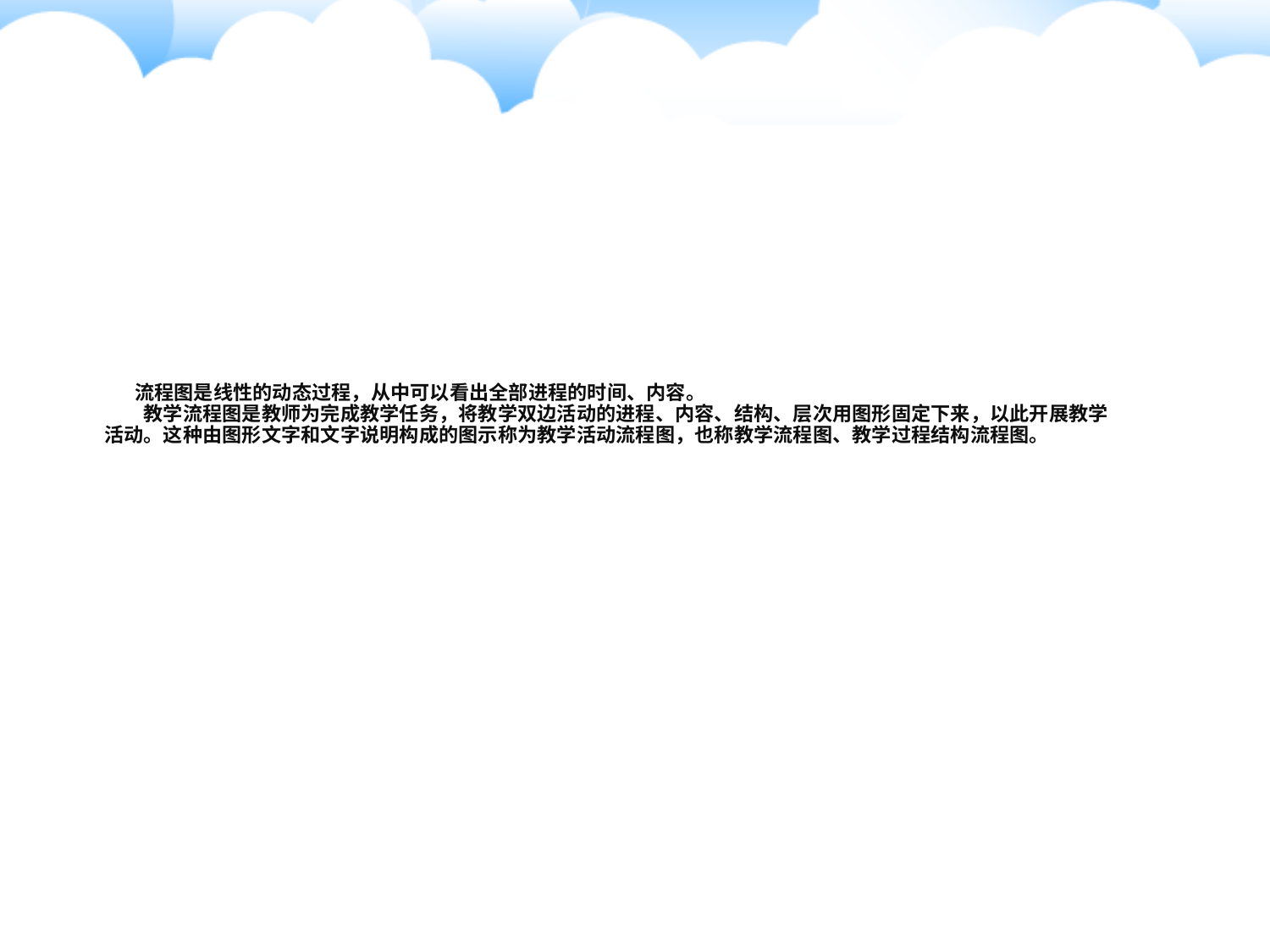

# 流程图是线性的动态过程，从中可以看出全部进程的时间、内容。 　　教学流程图是教师为完成教学任务，将教学双边活动的进程、内容、结构、层次用图形固定下来，以此开展教学活动。这种由图形文字和文字说明构成的图示称为教学活动流程图，也称教学流程图、教学过程结构流程图。